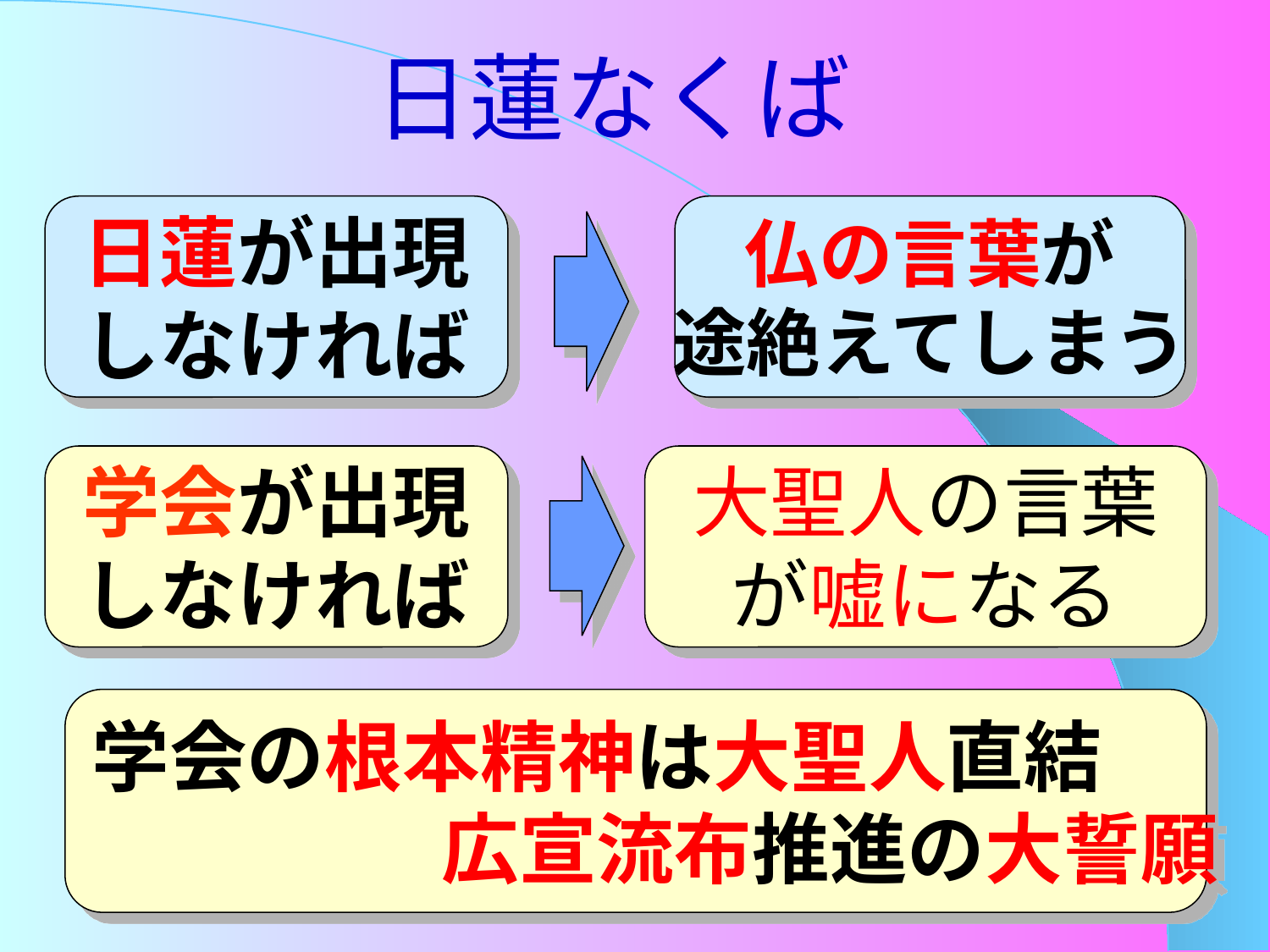

# 日蓮なくば
日蓮が出現
しなければ
仏の言葉が
途絶えてしまう

学会が出現
しなければ
大聖人の言葉
が嘘になる

学会の根本精神は大聖人直結
　　　　　広宣流布推進の大誓願